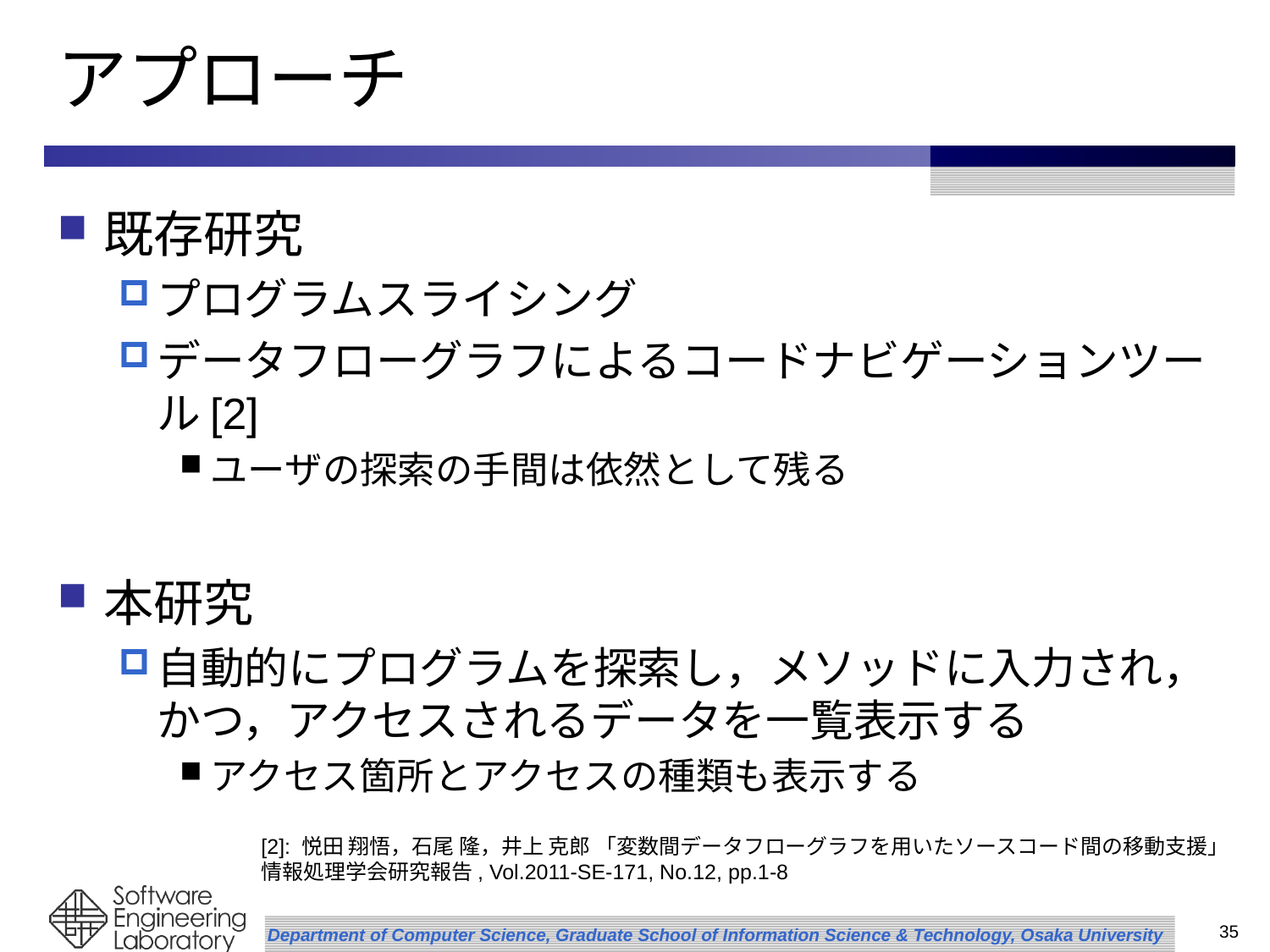

# アプローチ
既存研究
プログラムスライシング
データフローグラフによるコードナビゲーションツール[2]
ユーザの探索の手間は依然として残る

本研究
自動的にプログラムを探索し，メソッドに入力され，かつ，アクセスされるデータを一覧表示する
アクセス箇所とアクセスの種類も表示する
[2]: 悦田 翔悟，石尾 隆，井上 克郎 「変数間データフローグラフを用いたソースコード間の移動支援」
情報処理学会研究報告, Vol.2011-SE-171, No.12, pp.1-8
35